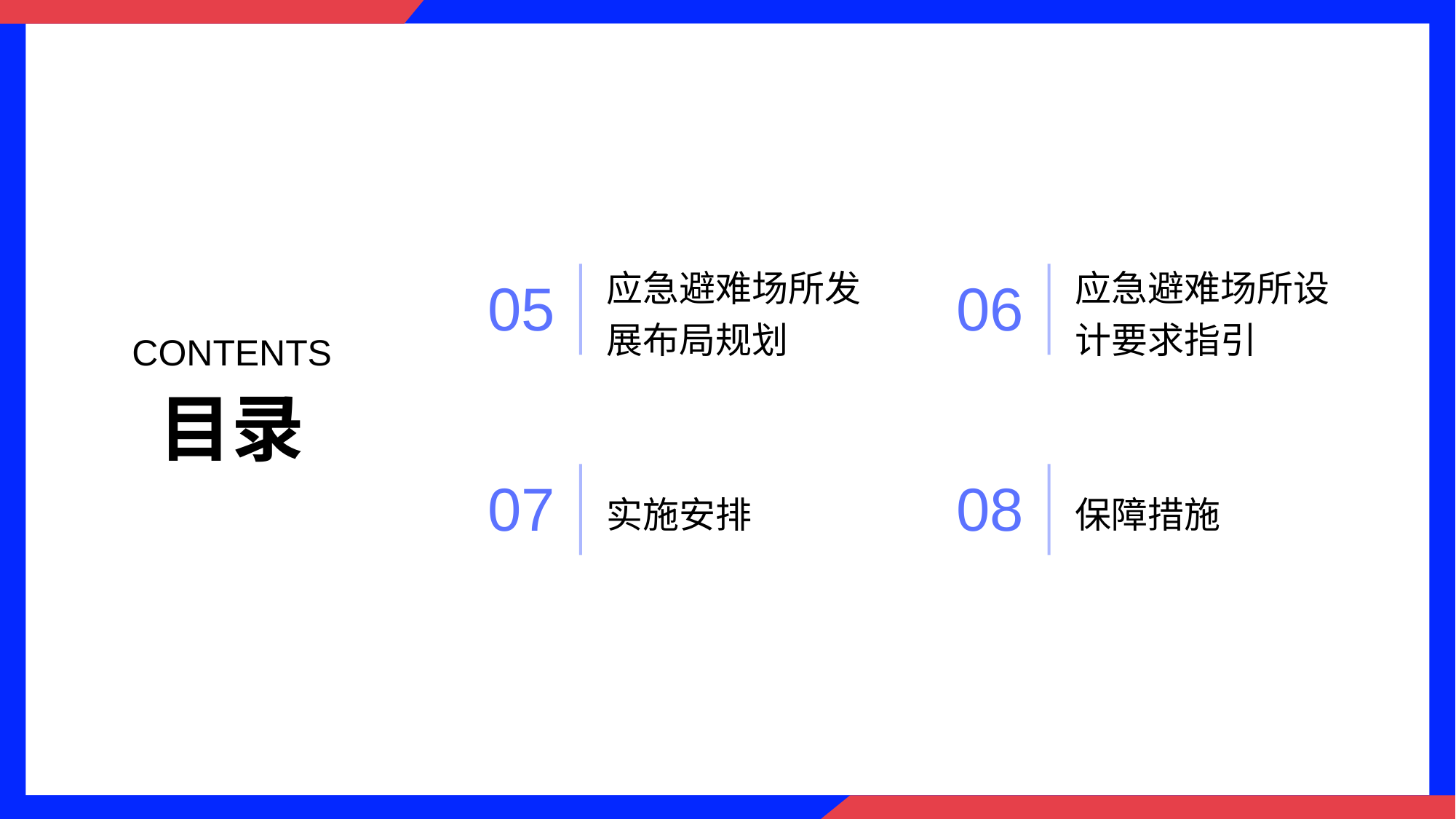

应急避难场所发展布局规划
应急避难场所设计要求指引

05
06
CONTENTS
目录
实施安排
保障措施

07
08